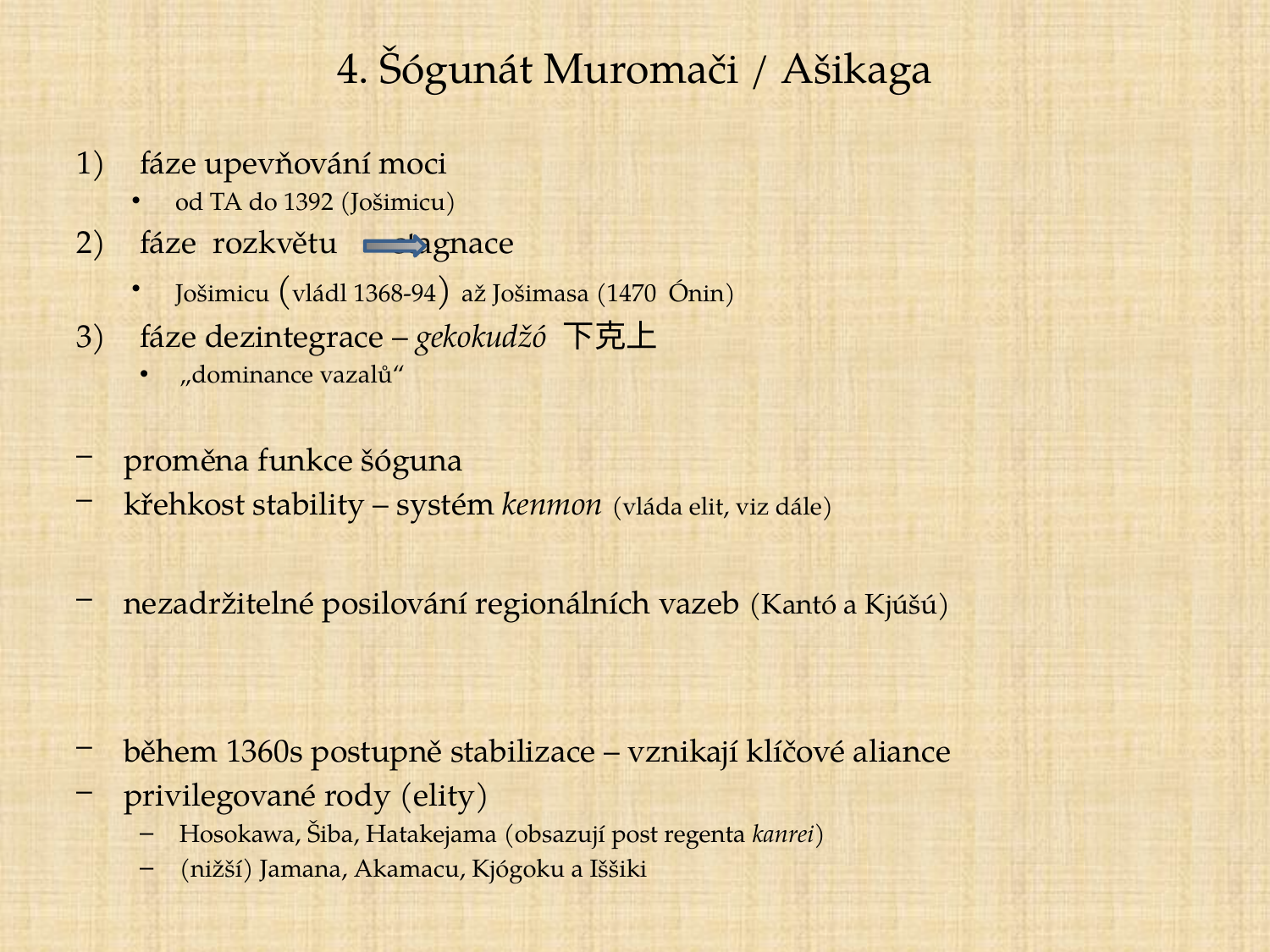

# 4. Šógunát Muromači / Ašikaga
fáze upevňování moci
od TA do 1392 (Jošimicu)
fáze  rozkvětu  	stagnace
Jošimicu (vládl 1368-94) až Jošimasa (1470  Ónin)
fáze dezintegrace – gekokudžó 下克上
„dominance vazalů“

proměna funkce šóguna
křehkost stability – systém kenmon (vláda elit, viz dále)

nezadržitelné posilování regionálních vazeb (Kantó a Kjúšú)

během 1360s postupně stabilizace – vznikají klíčové aliance
privilegované rody (elity)
Hosokawa, Šiba, Hatakejama (obsazují post regenta kanrei)
(nižší) Jamana, Akamacu, Kjógoku a Iššiki